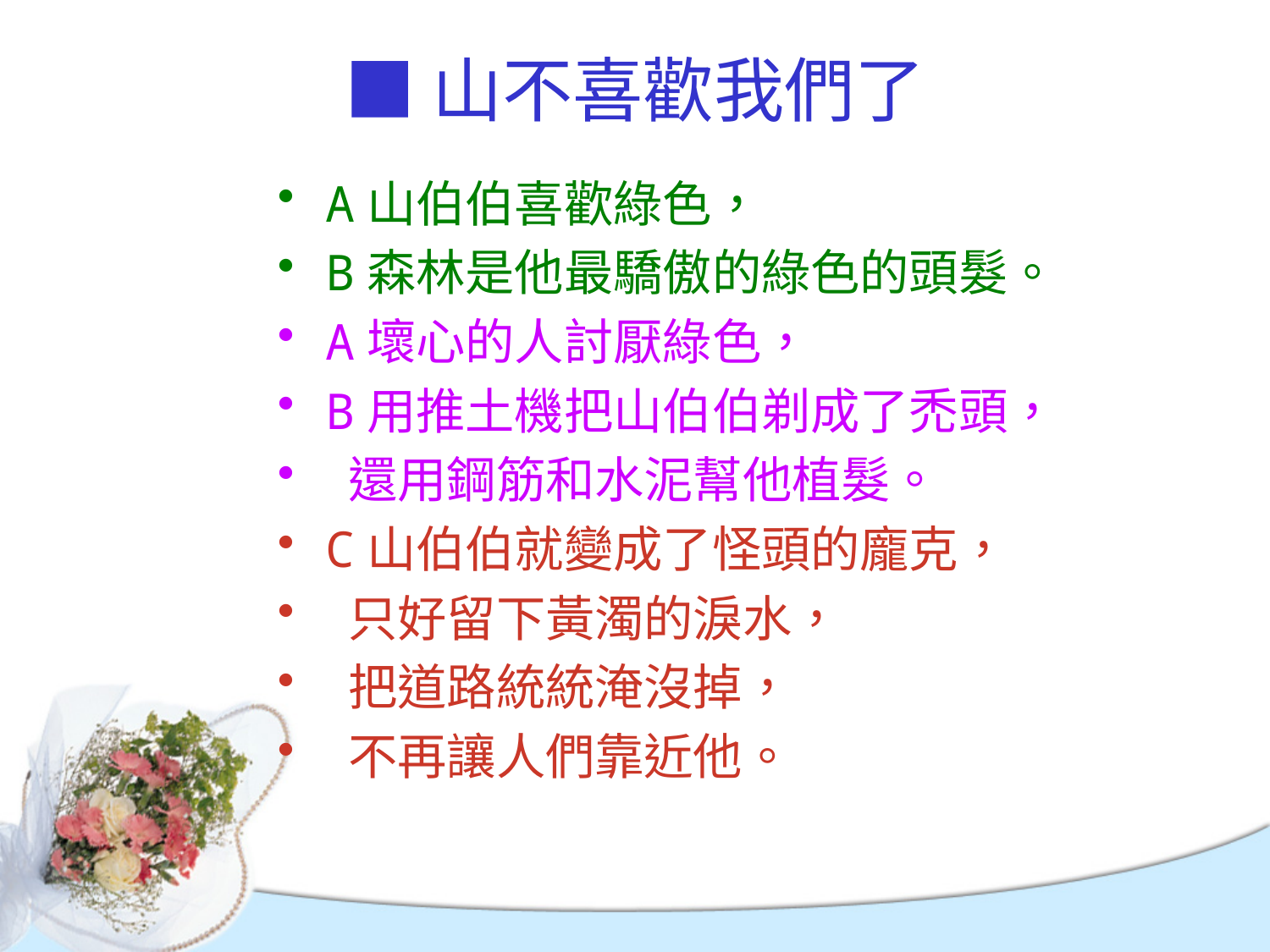

# ■山不喜歡我們了
A山伯伯喜歡綠色，
B森林是他最驕傲的綠色的頭髮。
A壞心的人討厭綠色，
B用推土機把山伯伯剃成了禿頭，
 還用鋼筋和水泥幫他植髮。
C山伯伯就變成了怪頭的龐克，
 只好留下黃濁的淚水，
 把道路統統淹沒掉，
 不再讓人們靠近他。